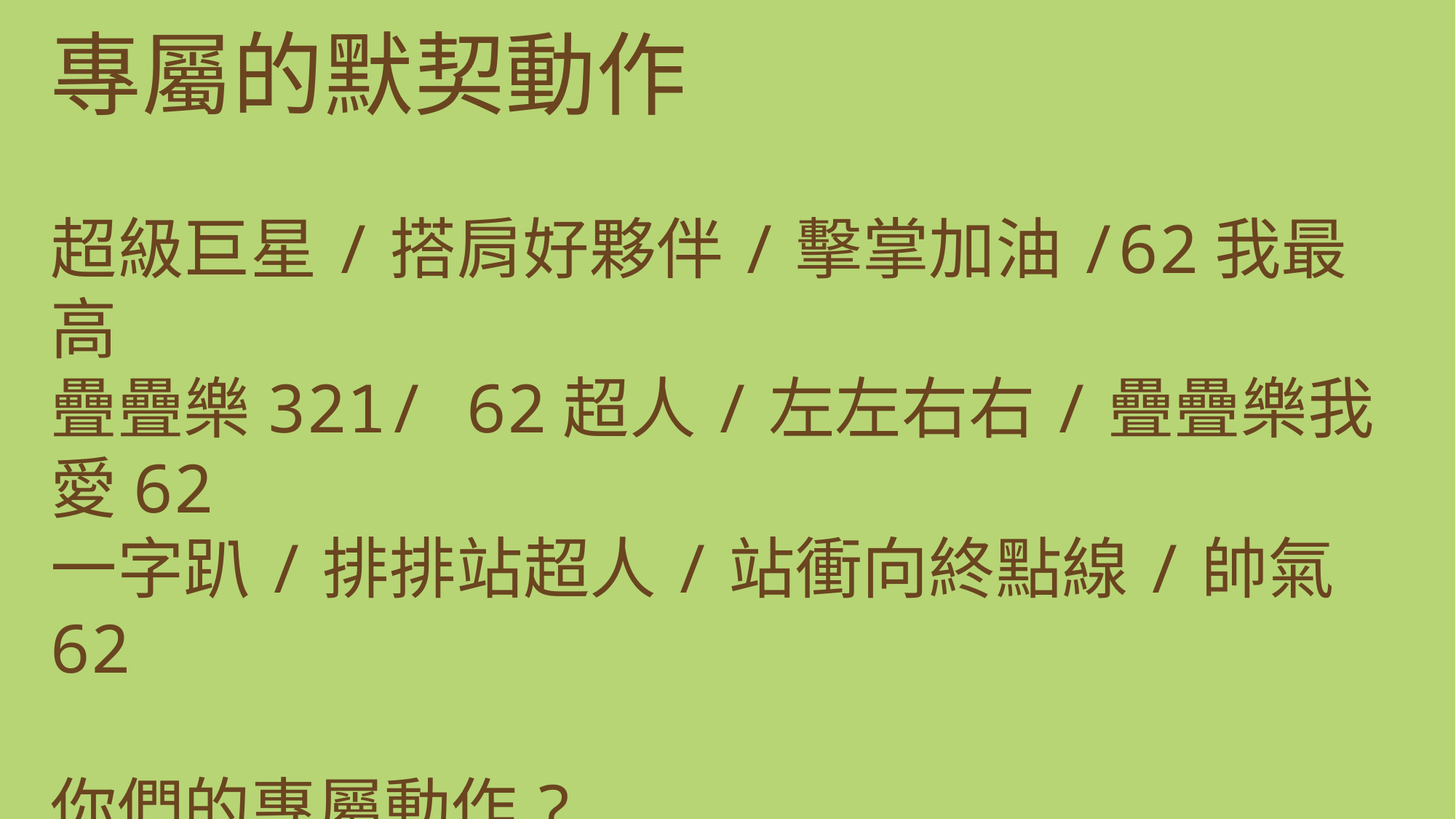

專屬的默契動作

超級巨星/搭肩好夥伴/擊掌加油/62我最高
疊疊樂321/ 62超人/左左右右/疊疊樂我愛62
一字趴/排排站超人/站衝向終點線/帥氣62

你們的專屬動作?